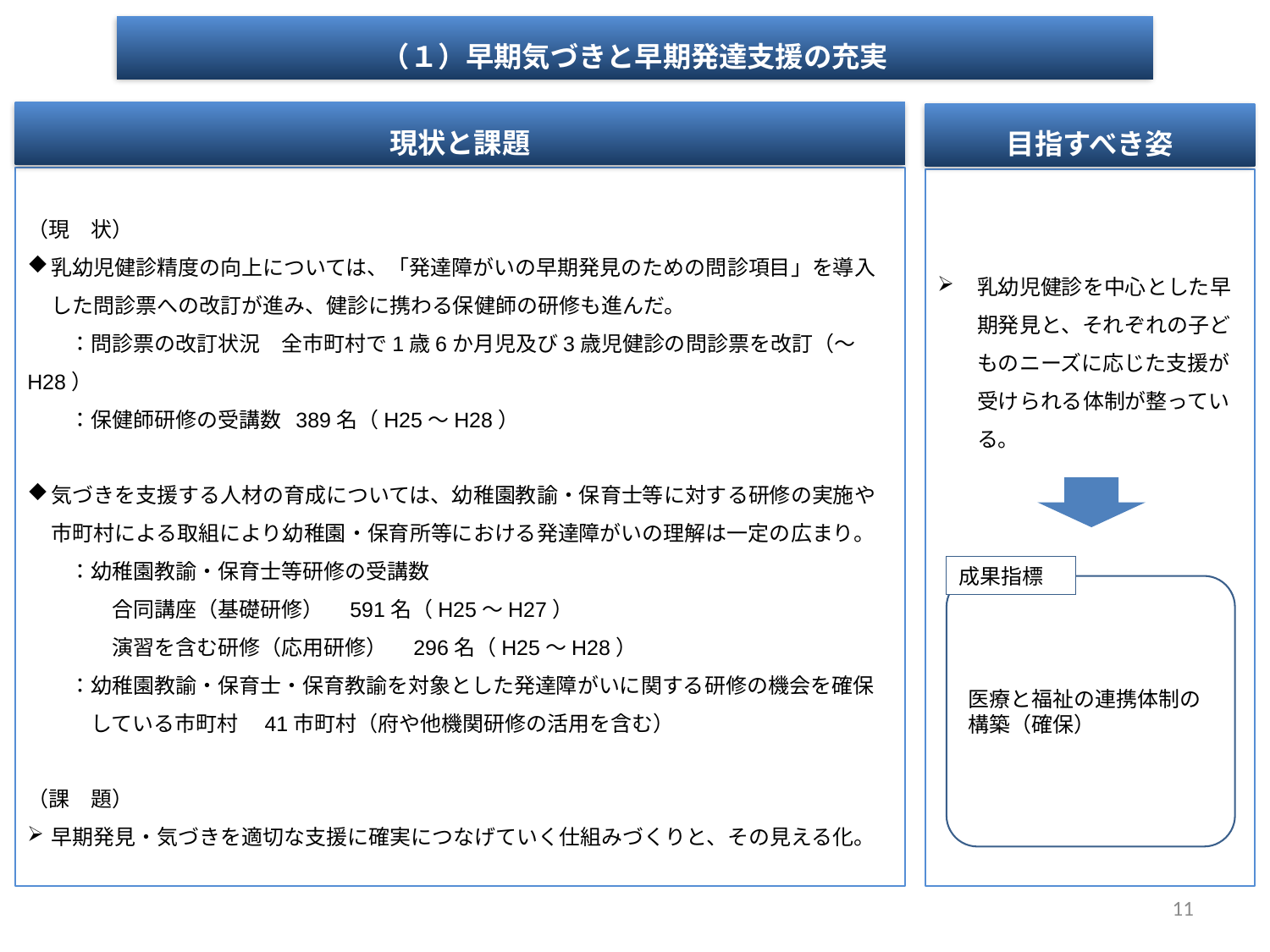

（１）早期気づきと早期発達支援の充実
現状と課題
目指すべき姿
（現　状）
乳幼児健診精度の向上については、「発達障がいの早期発見のための問診項目」を導入した問診票への改訂が進み、健診に携わる保健師の研修も進んだ。
　　：問診票の改訂状況　全市町村で1歳6か月児及び3歳児健診の問診票を改訂（～H28）
　　：保健師研修の受講数  389名（H25～H28）

気づきを支援する人材の育成については、幼稚園教諭・保育士等に対する研修の実施や市町村による取組により幼稚園・保育所等における発達障がいの理解は一定の広まり。
　　：幼稚園教諭・保育士等研修の受講数
　　　　合同講座（基礎研修）　591名（H25～H27）
　　　　演習を含む研修（応用研修）　296名（H25～H28）
　　：幼稚園教諭・保育士・保育教諭を対象とした発達障がいに関する研修の機会を確保
　　　している市町村　41市町村（府や他機関研修の活用を含む）

（課　題）
早期発見・気づきを適切な支援に確実につなげていく仕組みづくりと、その見える化。
乳幼児健診を中心とした早期発見と、それぞれの子どものニーズに応じた支援が受けられる体制が整っている。

成果指標
医療と福祉の連携体制の構築（確保）
11